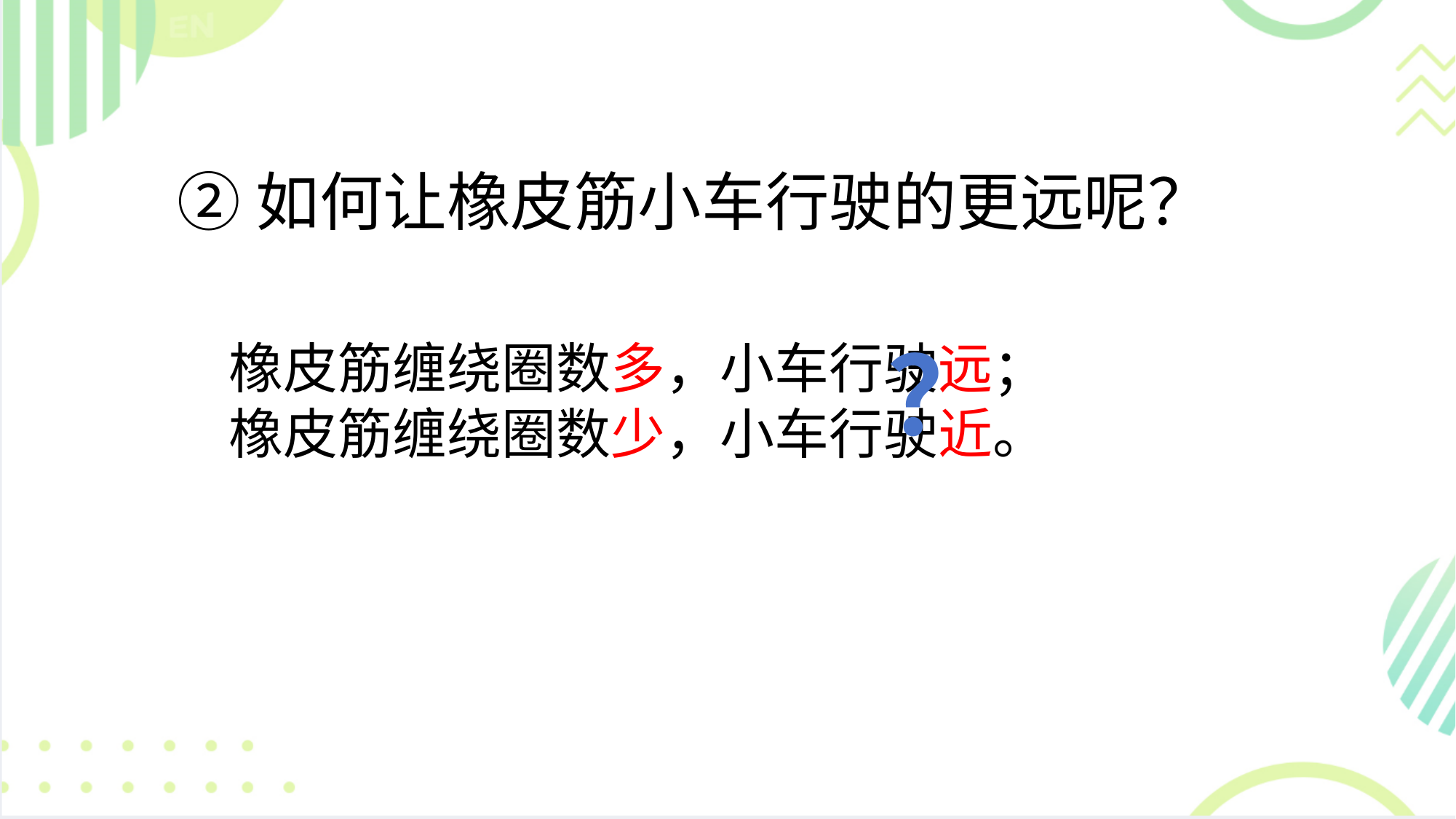

②如何让橡皮筋小车行驶的更远呢？
？
橡皮筋缠绕圈数多，小车行驶远；
橡皮筋缠绕圈数少，小车行驶近。